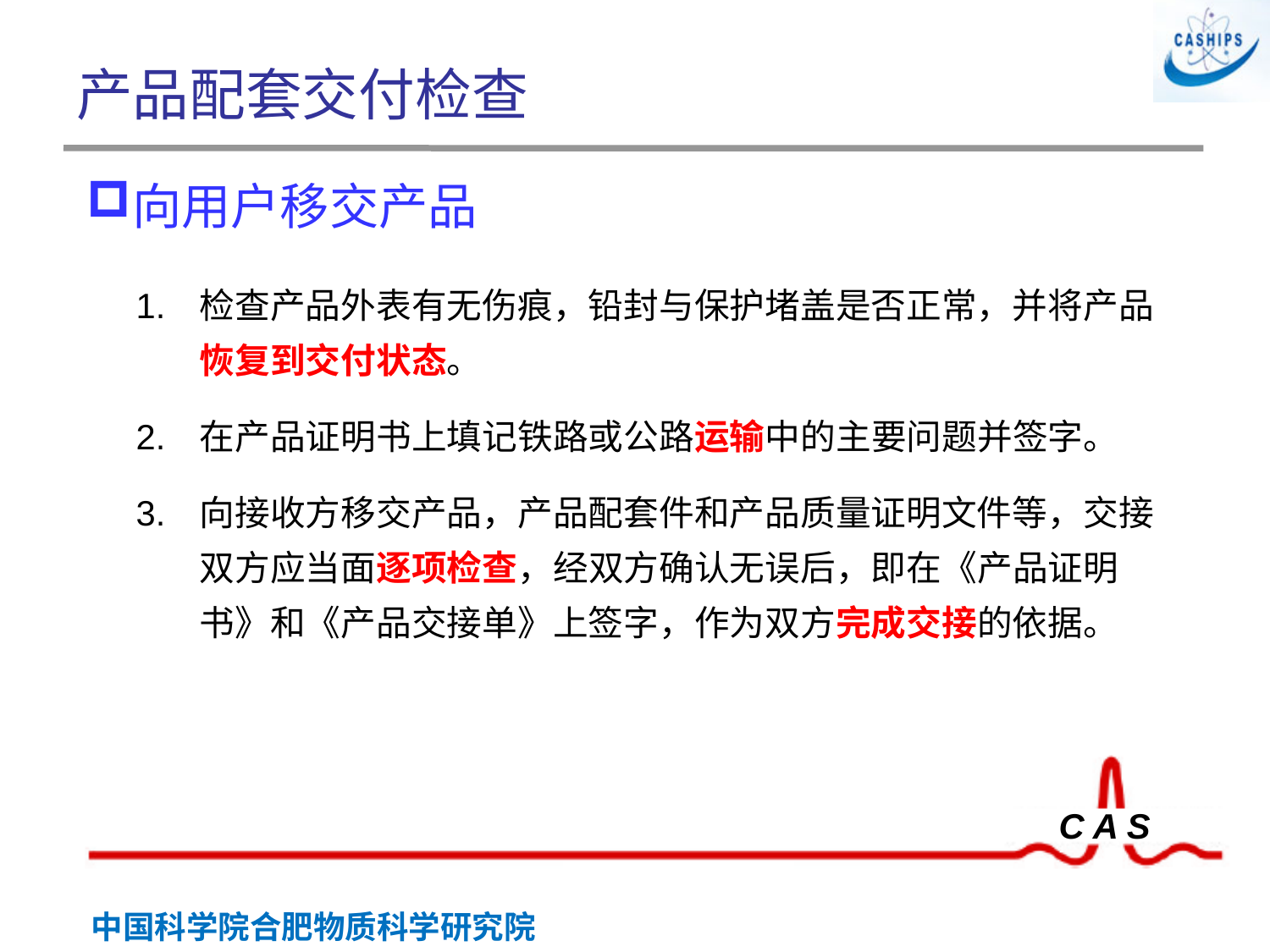

# 产品配套交付检查
向用户移交产品

检查产品外表有无伤痕，铅封与保护堵盖是否正常，并将产品恢复到交付状态。
在产品证明书上填记铁路或公路运输中的主要问题并签字。
向接收方移交产品，产品配套件和产品质量证明文件等，交接双方应当面逐项检查，经双方确认无误后，即在《产品证明书》和《产品交接单》上签字，作为双方完成交接的依据。
  胶印章
钢印章
封印章